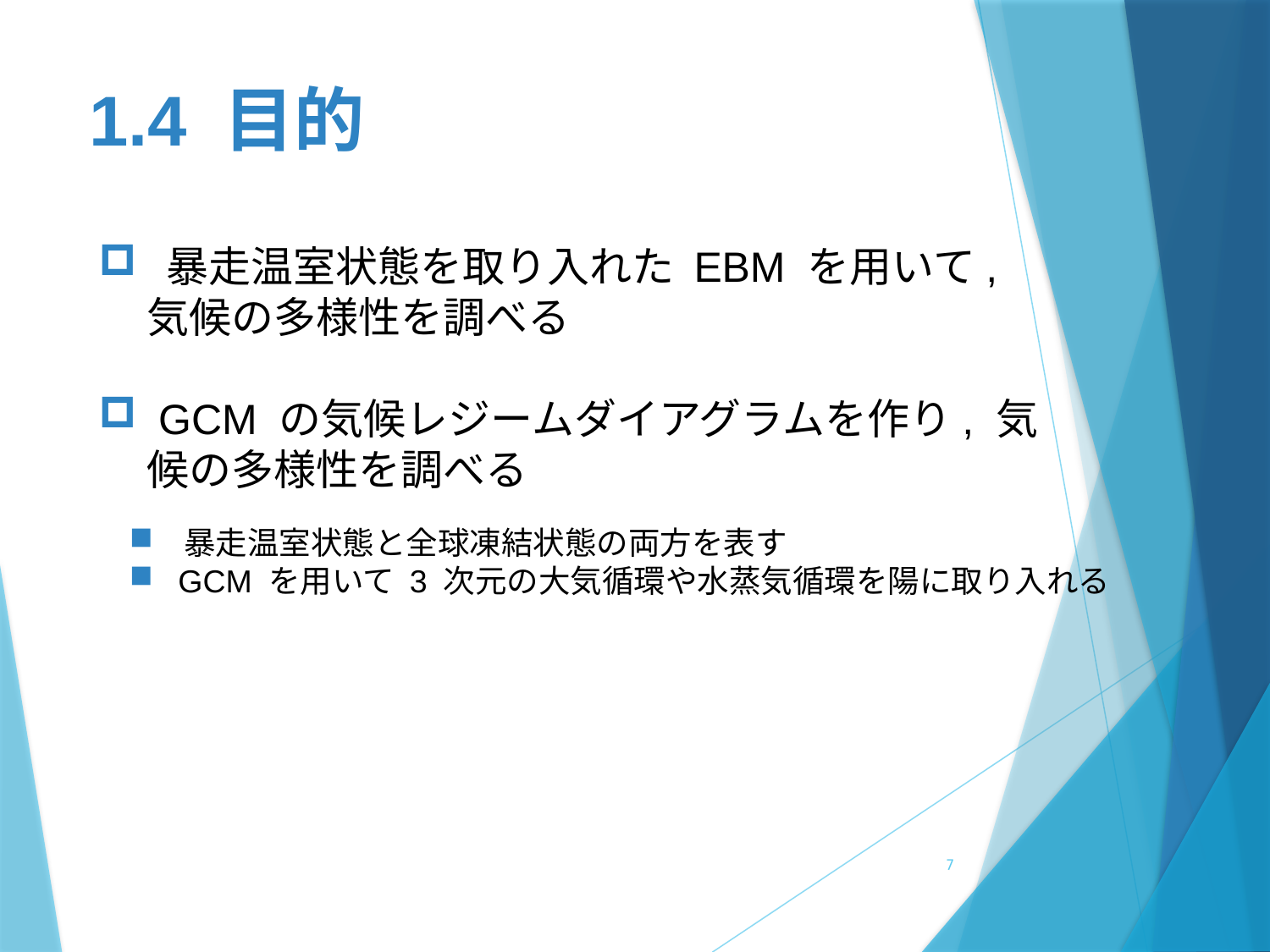

1.4 目的
 暴走温室状態を取り入れた EBM を用いて, 気候の多様性を調べる

 GCM の気候レジームダイアグラムを作り, 気候の多様性を調べる

 暴走温室状態と全球凍結状態の両方を表す
 GCM を用いて 3 次元の大気循環や水蒸気循環を陽に取り入れる

7